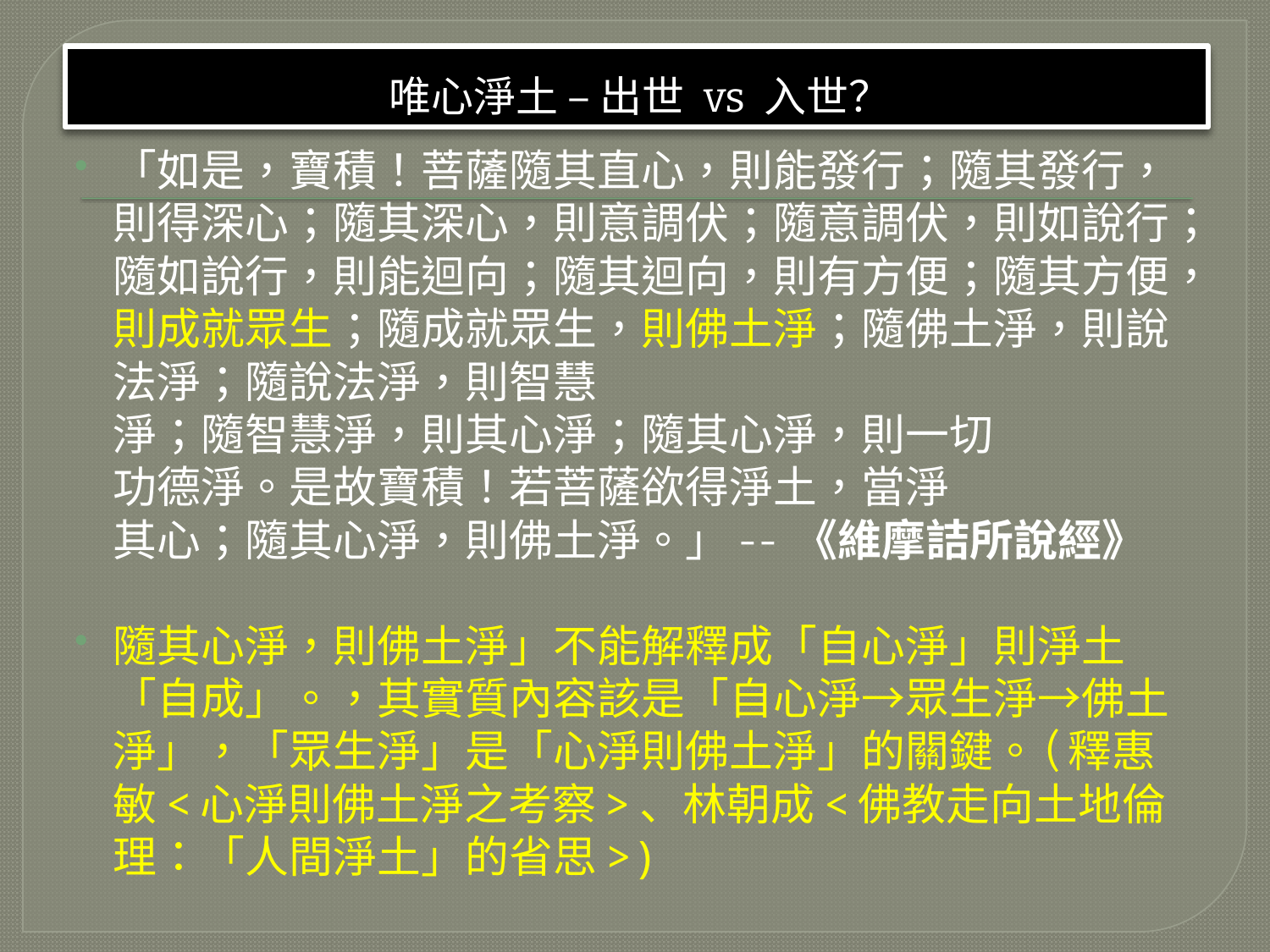

# 唯心淨土 – 出世 vs 入世？
「如是，寶積！菩薩隨其直心，則能發行；隨其發行，則得深心；隨其深心，則意調伏；隨意調伏，則如說行；隨如說行，則能迴向；隨其迴向，則有方便；隨其方便，則成就眾生；隨成就眾生，則佛土淨；隨佛土淨，則說法淨；隨說法淨，則智慧
淨；隨智慧淨，則其心淨；隨其心淨，則一切
功德淨。是故寶積！若菩薩欲得淨土，當淨
其心；隨其心淨，則佛土淨。」-- 《維摩詰所說經》

隨其心淨，則佛土淨」不能解釋成「自心淨」則淨土「自成」。，其實質內容該是「自心淨→眾生淨→佛土淨」，「眾生淨」是「心淨則佛土淨」的關鍵。(釋惠敏<心淨則佛土淨之考察>、林朝成<佛教走向土地倫理：「人間淨土」的省思>)